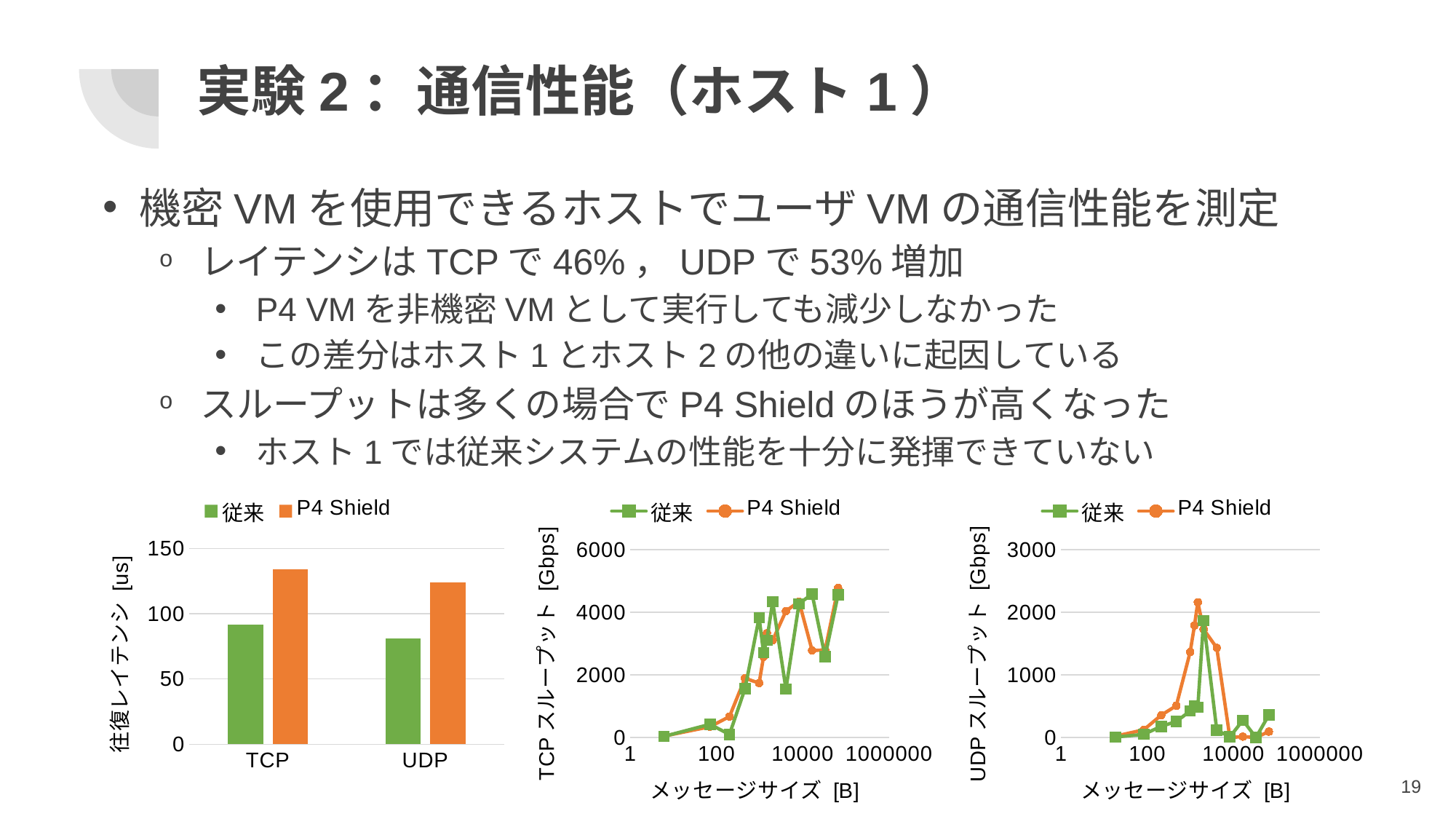

# 実験2：通信性能（ホスト1）
機密VMを使用できるホストでユーザVMの通信性能を測定
レイテンシはTCPで46%，UDPで53%増加
P4 VMを非機密VMとして実行しても減少しなかった
この差分はホスト1とホスト2の他の違いに起因している
スループットは多くの場合でP4 Shieldのほうが高くなった
ホスト1では従来システムの性能を十分に発揮できていない

### Chart

| Category | 従来 | P4 Shield |
|---|---|---|
| TCP | 92.0 | 134.0 |
| UDP | 81.0 | 124.0 |

### Chart

| Category | 従来 | P4 Shield |
|---|---|---|

### Chart

| Category | 従来 | P4 Shield |
|---|---|---|
19